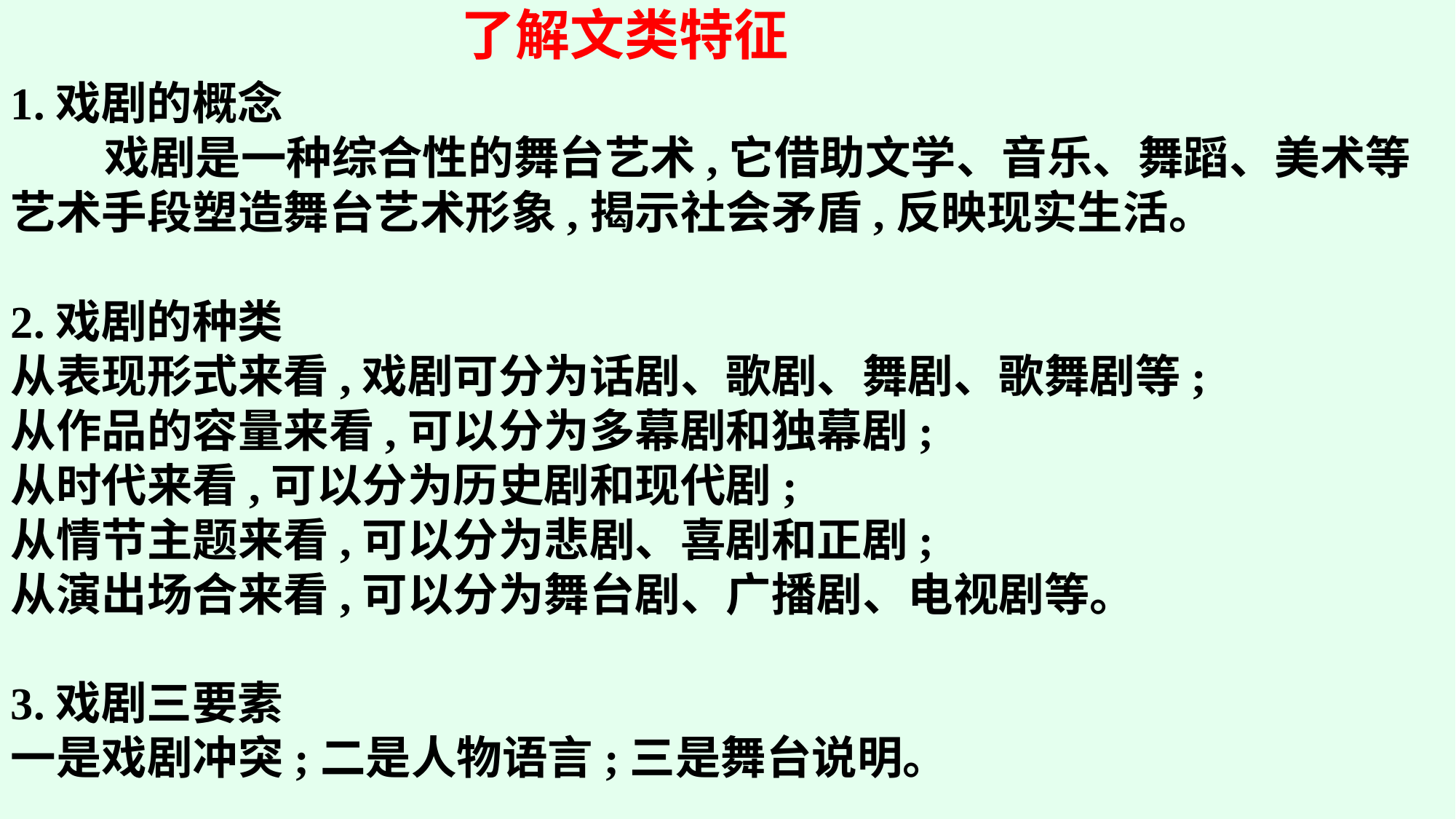

了解文类特征
1.戏剧的概念
        戏剧是一种综合性的舞台艺术,它借助文学、音乐、舞蹈、美术等艺术手段塑造舞台艺术形象,揭示社会矛盾,反映现实生活。

2.戏剧的种类
从表现形式来看,戏剧可分为话剧、歌剧、舞剧、歌舞剧等;
从作品的容量来看,可以分为多幕剧和独幕剧;
从时代来看,可以分为历史剧和现代剧;
从情节主题来看,可以分为悲剧、喜剧和正剧;
从演出场合来看,可以分为舞台剧、广播剧、电视剧等。

3.戏剧三要素
一是戏剧冲突;二是人物语言;三是舞台说明。